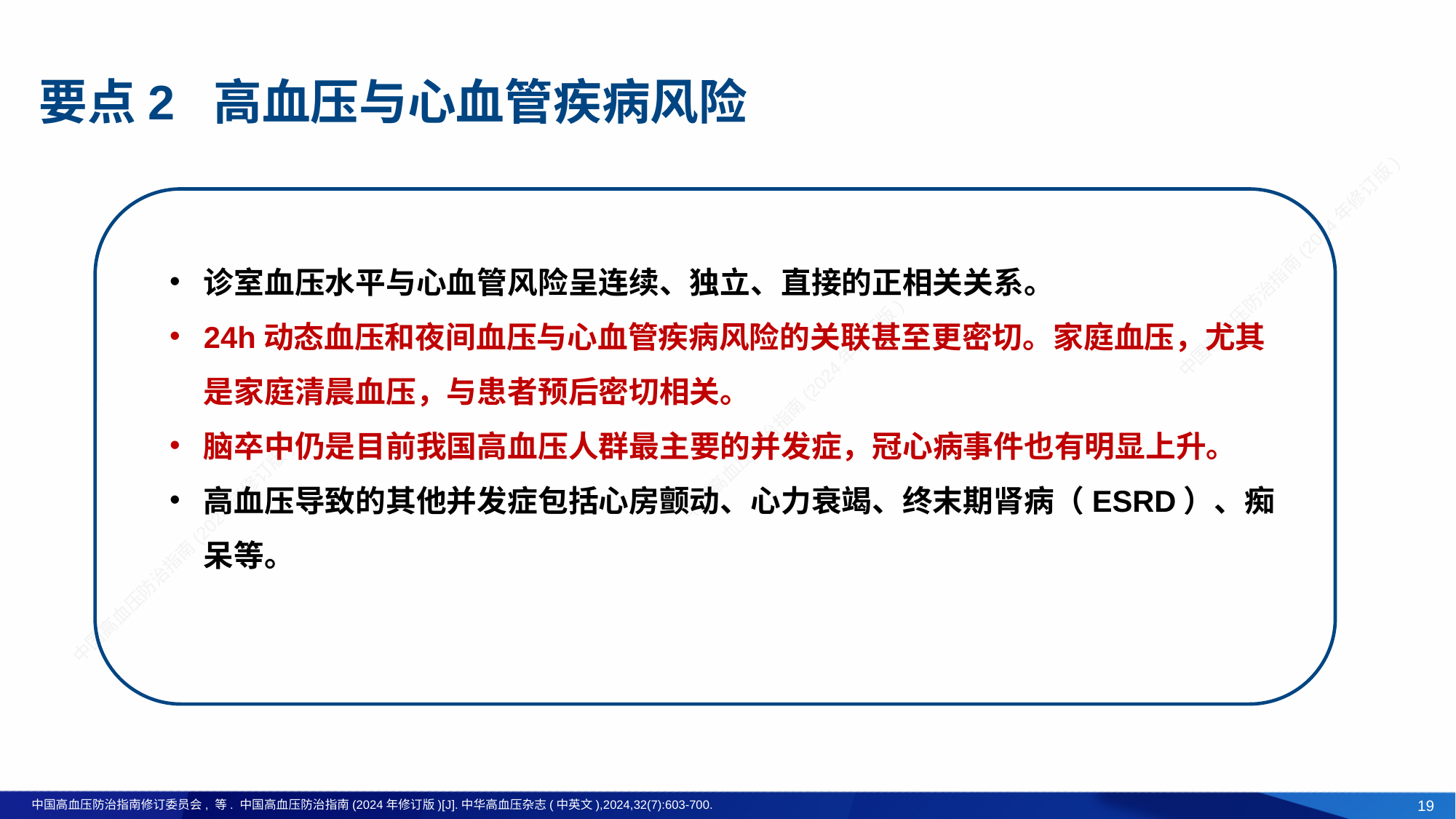

要点2  高血压与心血管疾病风险

诊室血压水平与心血管风险呈连续、独立、直接的正相关关系。
24h动态血压和夜间血压与心血管疾病风险的关联甚至更密切。家庭血压，尤其是家庭清晨血压，与患者预后密切相关。
脑卒中仍是目前我国高血压人群最主要的并发症，冠心病事件也有明显上升。
高血压导致的其他并发症包括心房颤动、心力衰竭、终末期肾病（ESRD）、痴呆等。